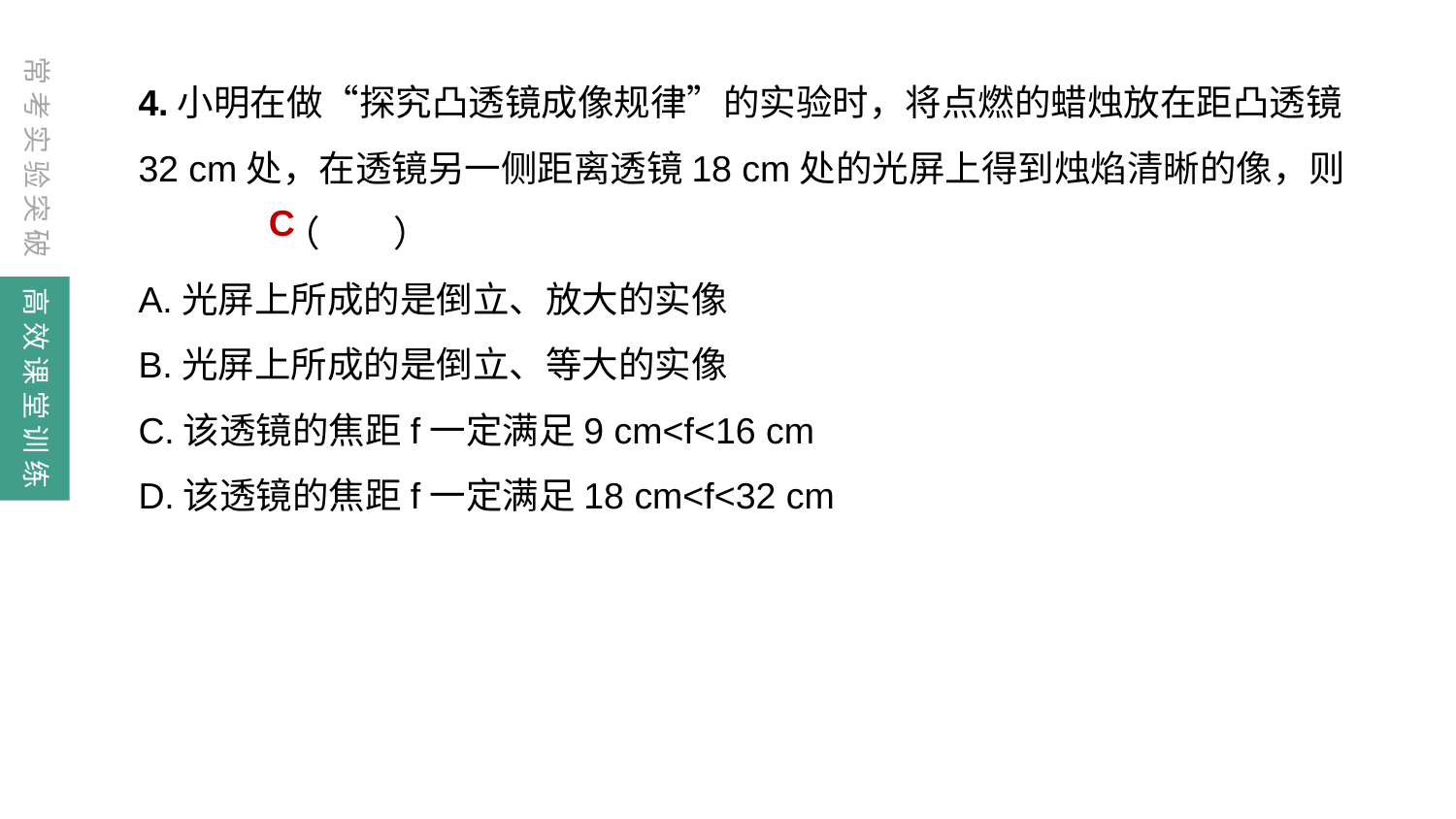

常考实验突破
4.小明在做“探究凸透镜成像规律”的实验时，将点燃的蜡烛放在距凸透镜32 cm处，在透镜另一侧距离透镜18 cm处的光屏上得到烛焰清晰的像，则	（　　）
A.光屏上所成的是倒立、放大的实像
B.光屏上所成的是倒立、等大的实像
C.该透镜的焦距f一定满足9 cm<f<16 cm
D.该透镜的焦距f一定满足18 cm<f<32 cm
C

高效课堂训练